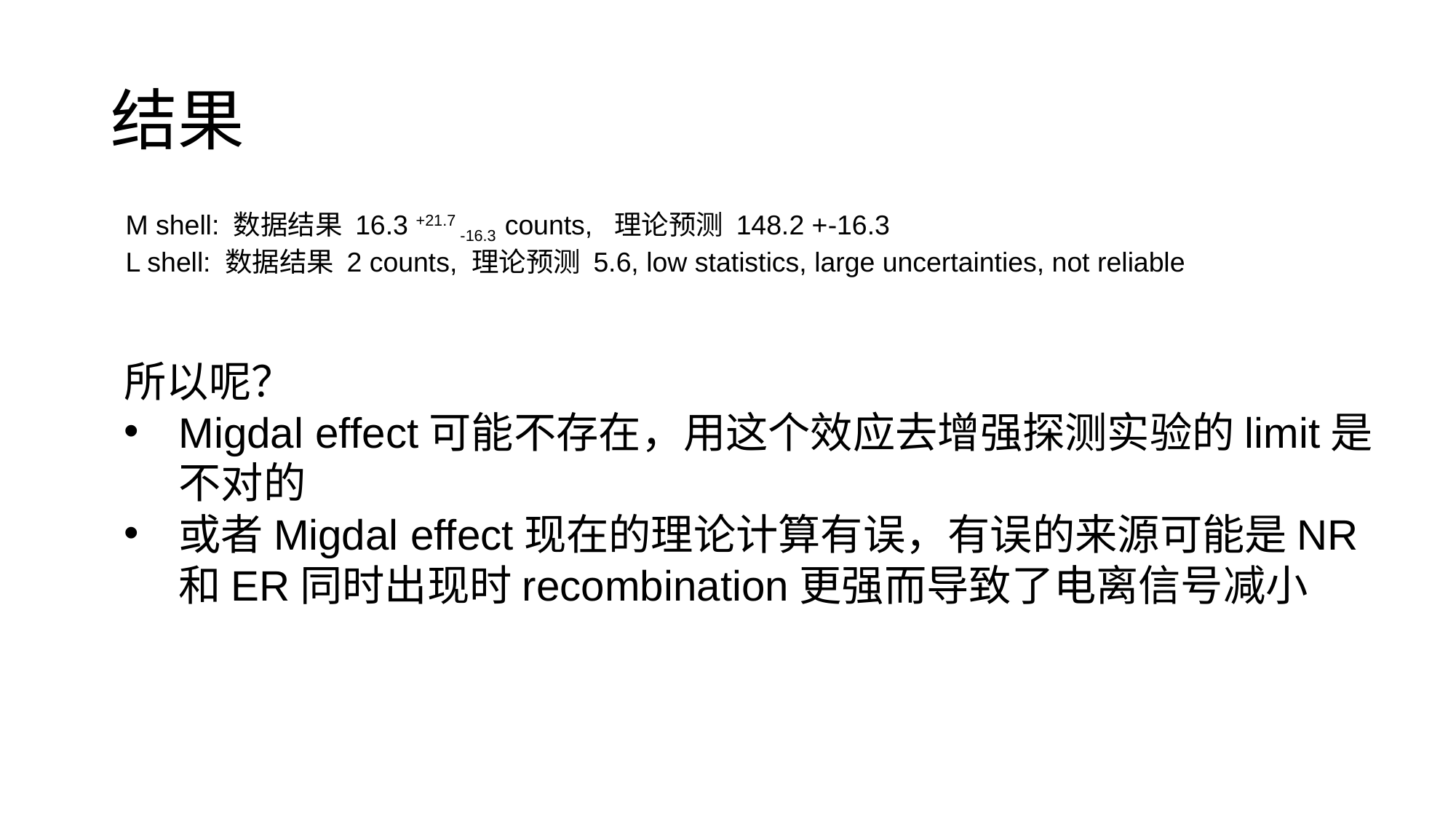

# 结果
M shell: 数据结果 16.3 +21.7 -16.3  counts,  理论预测 148.2 +-16.3
L shell: 数据结果 2 counts, 理论预测 5.6, low statistics, large uncertainties, not reliable
所以呢？
Migdal effect可能不存在，用这个效应去增强探测实验的limit是不对的
或者Migdal effect现在的理论计算有误，有误的来源可能是NR和ER同时出现时recombination更强而导致了电离信号减小